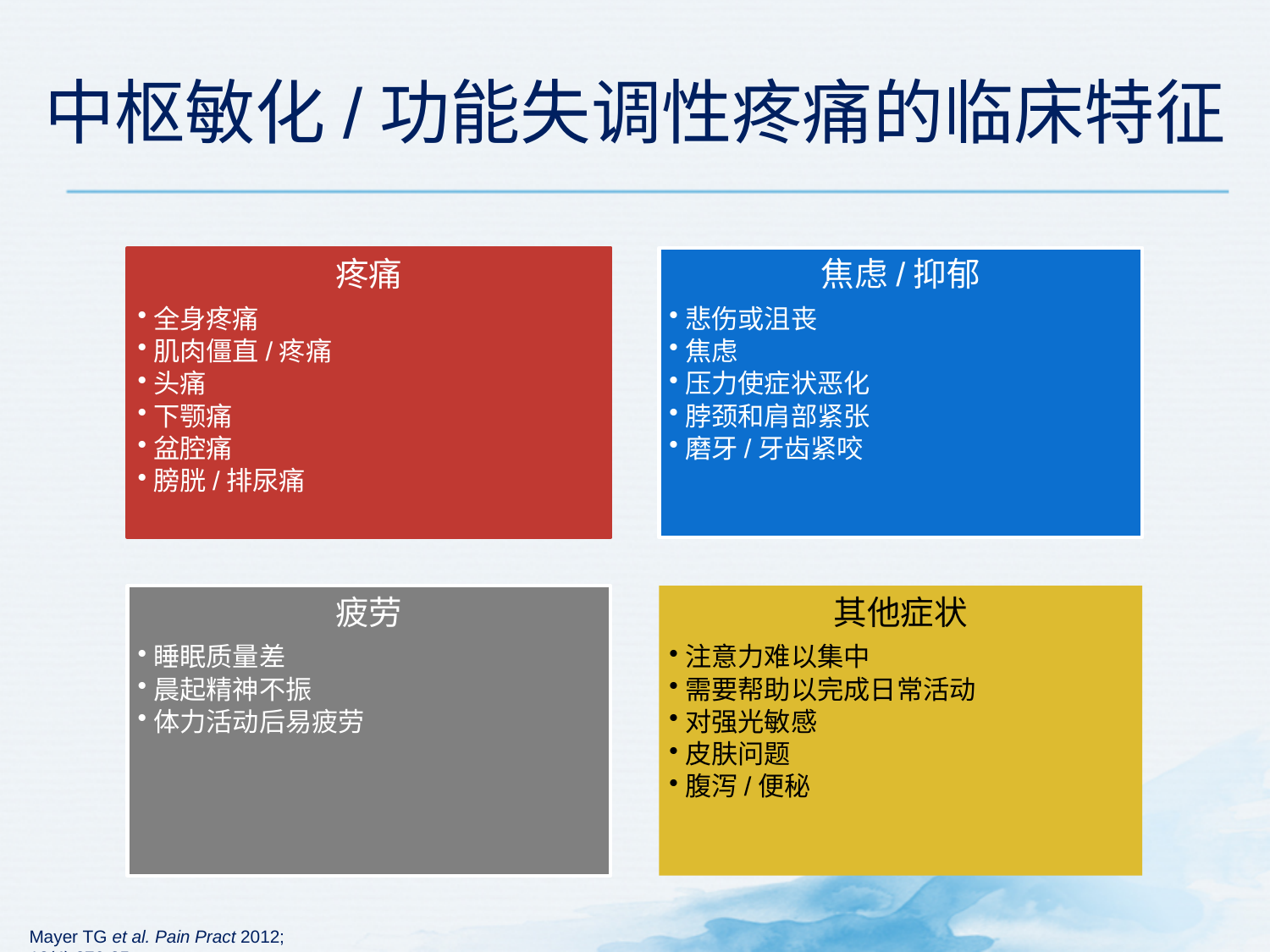

# 中枢敏化/功能失调性疼痛的临床特征
疼痛
全身疼痛
肌肉僵直/疼痛
头痛
下颚痛
盆腔痛
膀胱/排尿痛
焦虑/抑郁
悲伤或沮丧
焦虑
压力使症状恶化
脖颈和肩部紧张
磨牙/牙齿紧咬
疲劳
睡眠质量差
晨起精神不振
体力活动后易疲劳
其他症状
注意力难以集中
需要帮助以完成日常活动
对强光敏感
皮肤问题
腹泻/便秘
Mayer TG et al. Pain Pract 2012; 12(4):276-85.